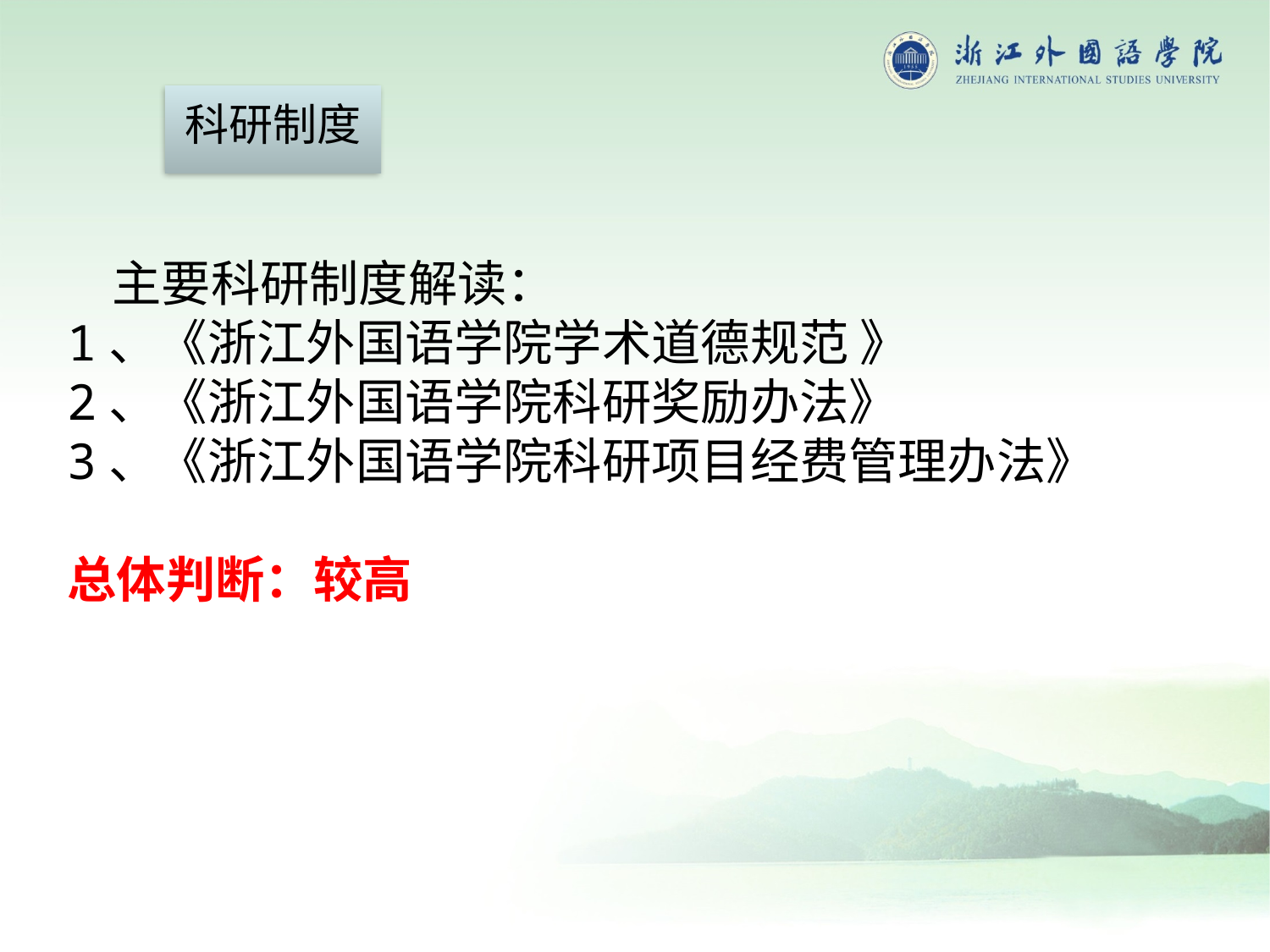

科研制度
   主要科研制度解读：
1、《浙江外国语学院学术道德规范 》
2、《浙江外国语学院科研奖励办法》
3、《浙江外国语学院科研项目经费管理办法》

总体判断：较高